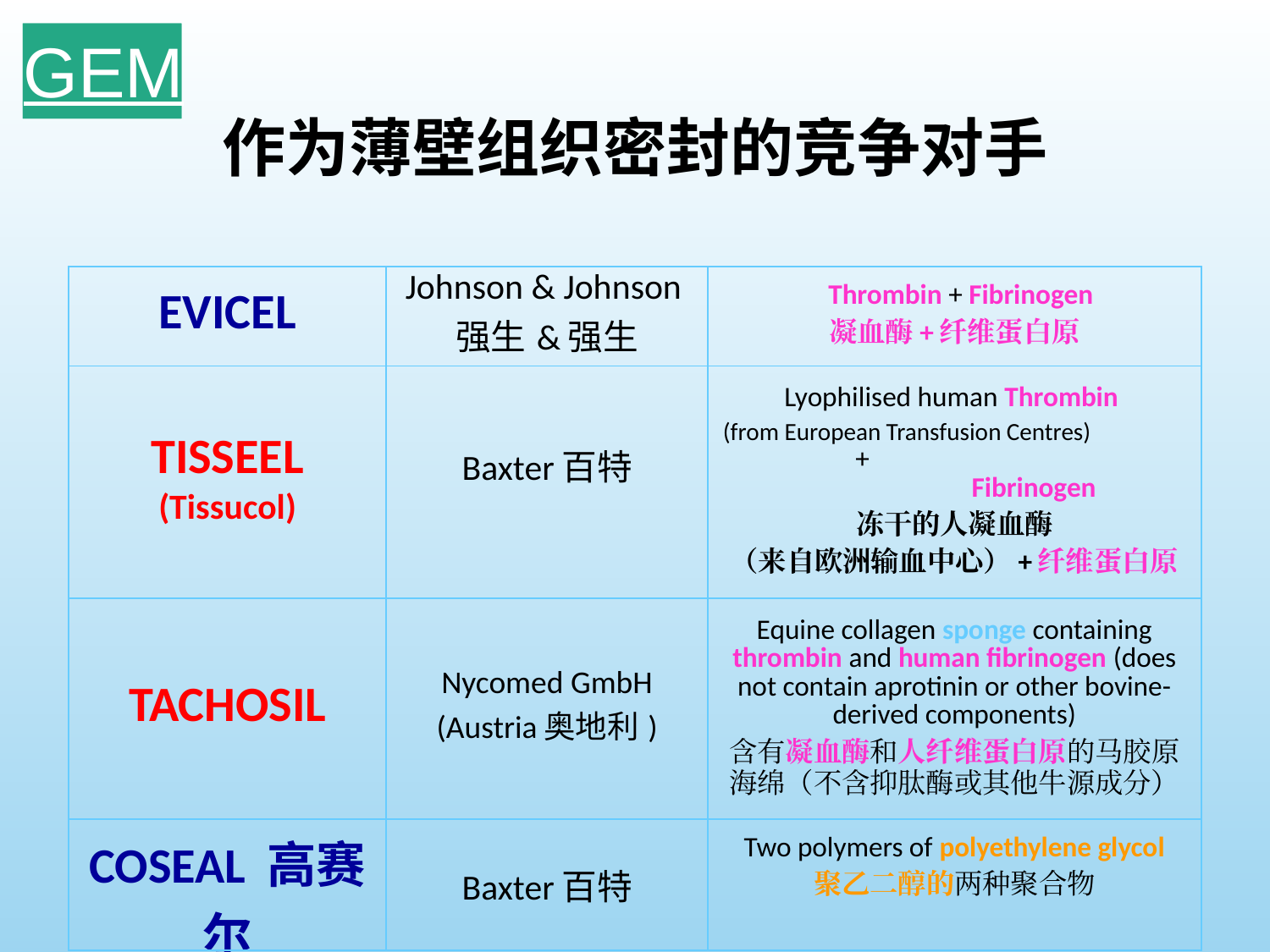

GEM

GEM

作为薄壁组织密封的竞争对手

| EVICEL | Johnson & Johnson强生&强生 | Thrombin + Fibrinogen 凝血酶+纤维蛋白原 |
| --- | --- | --- |
| TISSEEL (Tissucol) | Baxter百特 | Lyophilised human Thrombin (from European Transfusion Centres) + Fibrinogen 冻干的人凝血酶 （来自欧洲输血中心）+纤维蛋白原 |
| TACHOSIL | Nycomed GmbH (Austria奥地利) | Equine collagen sponge containing thrombin and human fibrinogen (does not contain aprotinin or other bovine-derived components) 含有凝血酶和人纤维蛋白原的马胶原海绵（不含抑肽酶或其他牛源成分） |
| COSEAL 高赛尔 | Baxter百特 | Two polymers of polyethylene glycol 聚乙二醇的两种聚合物 |